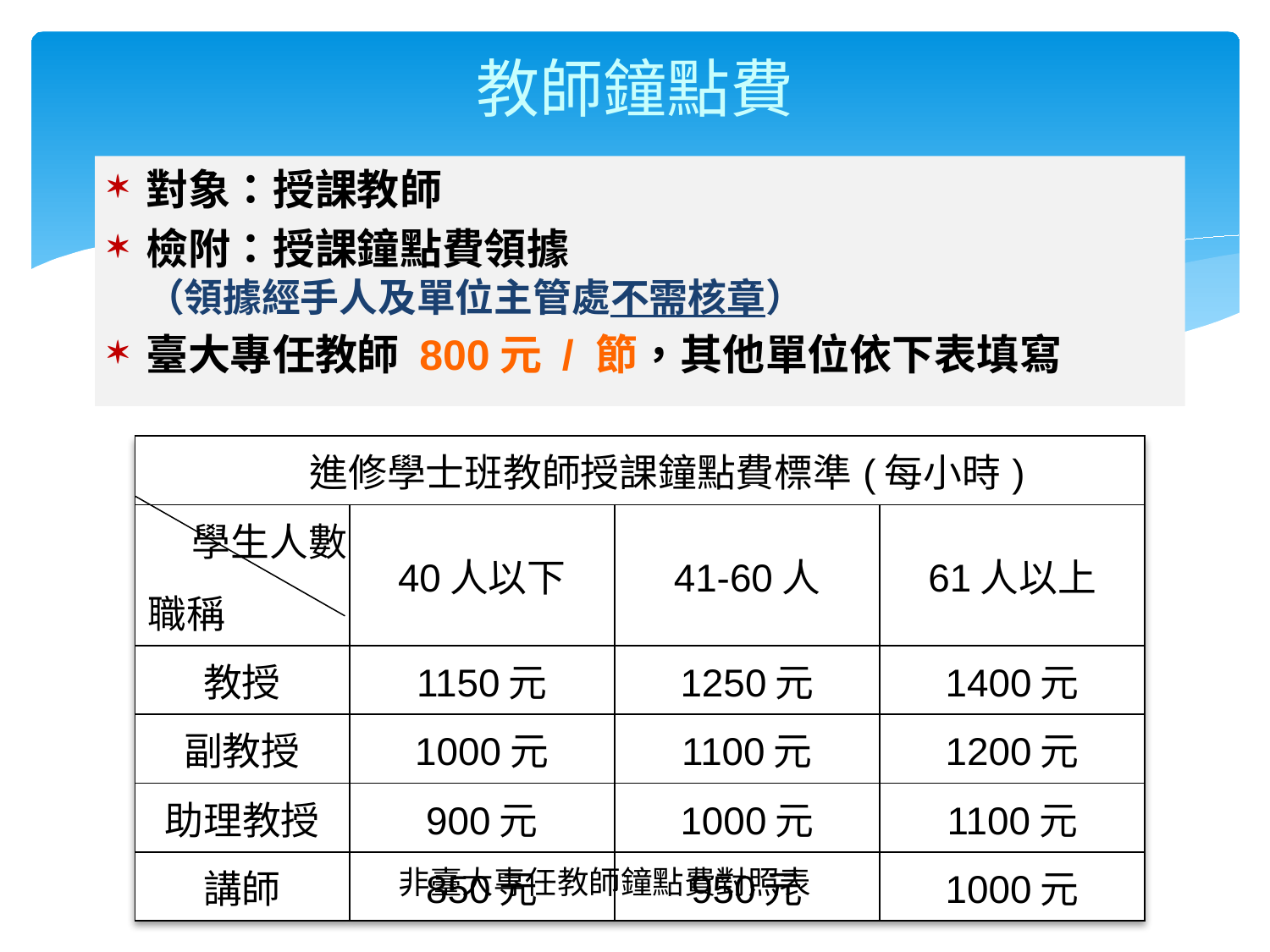

# 教師鐘點費
對象：授課教師
檢附：授課鐘點費領據
（領據經手人及單位主管處不需核章）
臺大專任教師 800元 / 節，其他單位依下表填寫

| 進修學士班教師授課鐘點費標準(每小時) |  |  |  |
| --- | --- | --- | --- |
| 學生人數 職稱 | 40人以下 | 41-60人 | 61人以上 |
| 教授 | 1150元 | 1250元 | 1400元 |
| 副教授 | 1000元 | 1100元 | 1200元 |
| 助理教授 | 900元 | 1000元 | 1100元 |
| 講師 | 850元 | 950元 | 1000元 |
非臺大專任教師鐘點費對照表